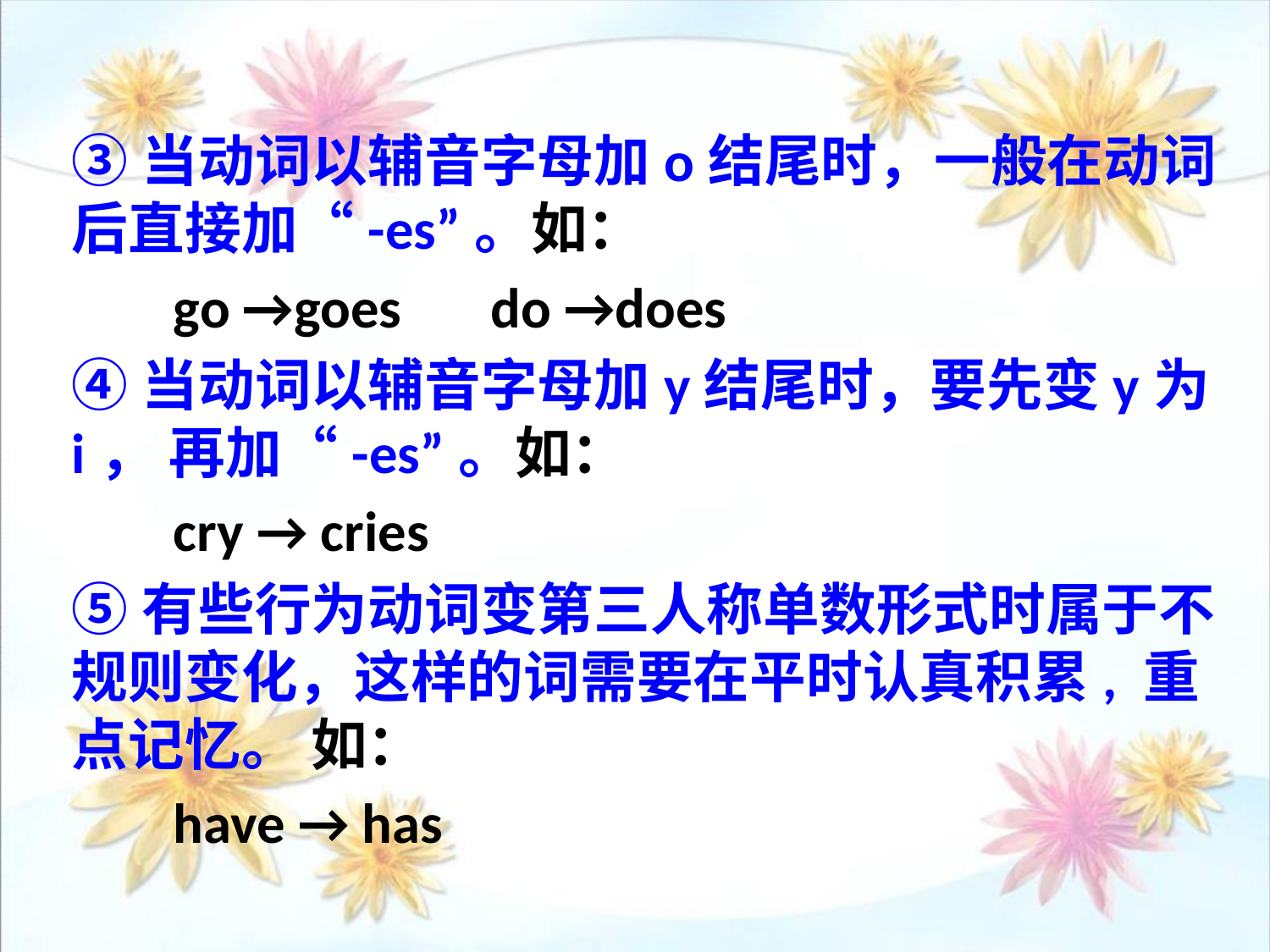

③当动词以辅音字母加o结尾时，一般在动词后直接加“-es”。如：
        go →goes       do →does
④当动词以辅音字母加y结尾时，要先变y为i， 再加“-es”。如：
        cry → cries
⑤有些行为动词变第三人称单数形式时属于不规则变化，这样的词需要在平时认真积累, 重点记忆。 如：
        have → has